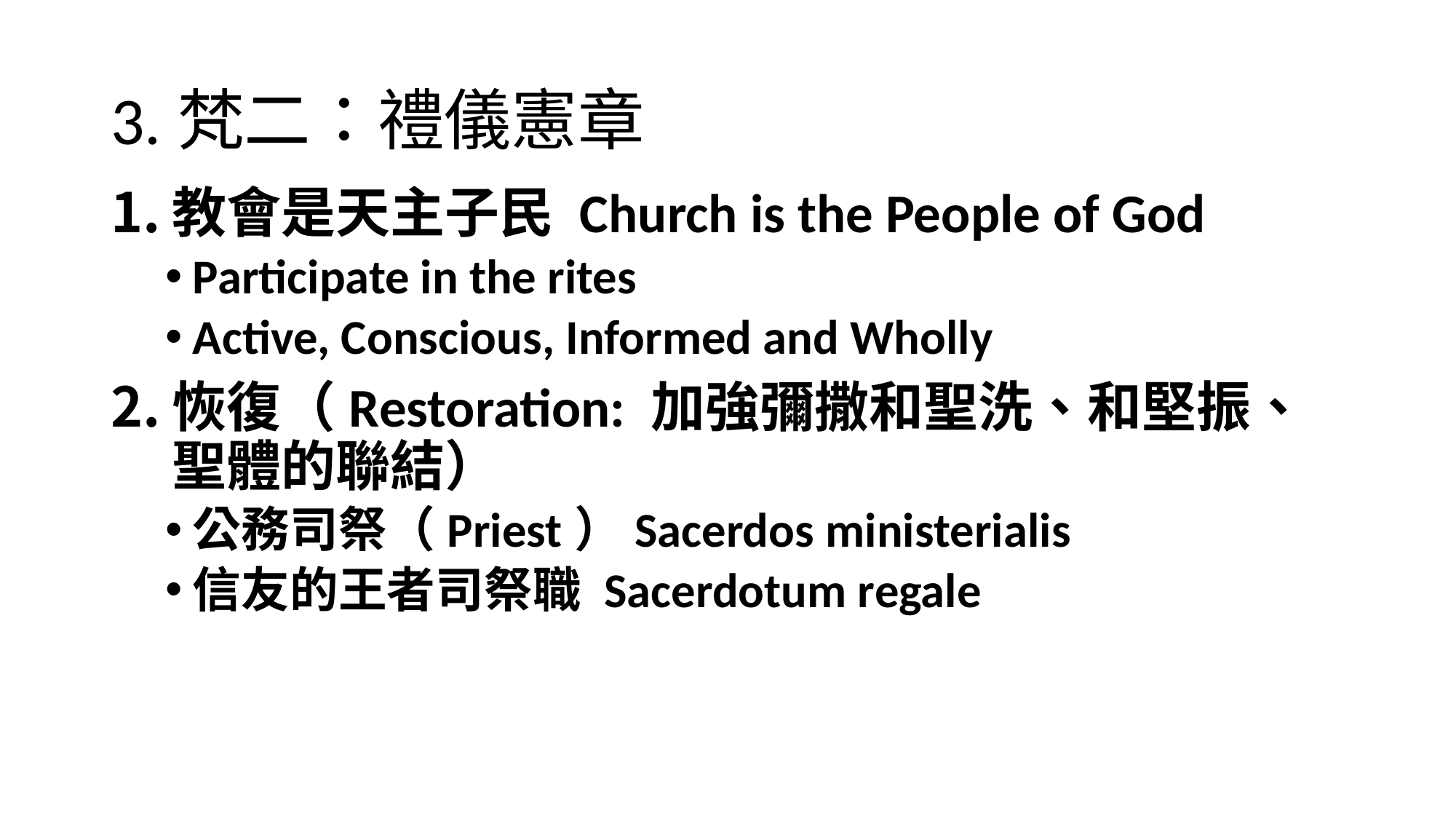

# 3.梵二：禮儀憲章
教會是天主子民 Church is the People of God
Participate in the rites
Active, Conscious, Informed and Wholly
恢復（Restoration: 加強彌撒和聖洗、和堅振、聖體的聯結）
公務司祭（Priest）Sacerdos ministerialis
信友的王者司祭職 Sacerdotum regale